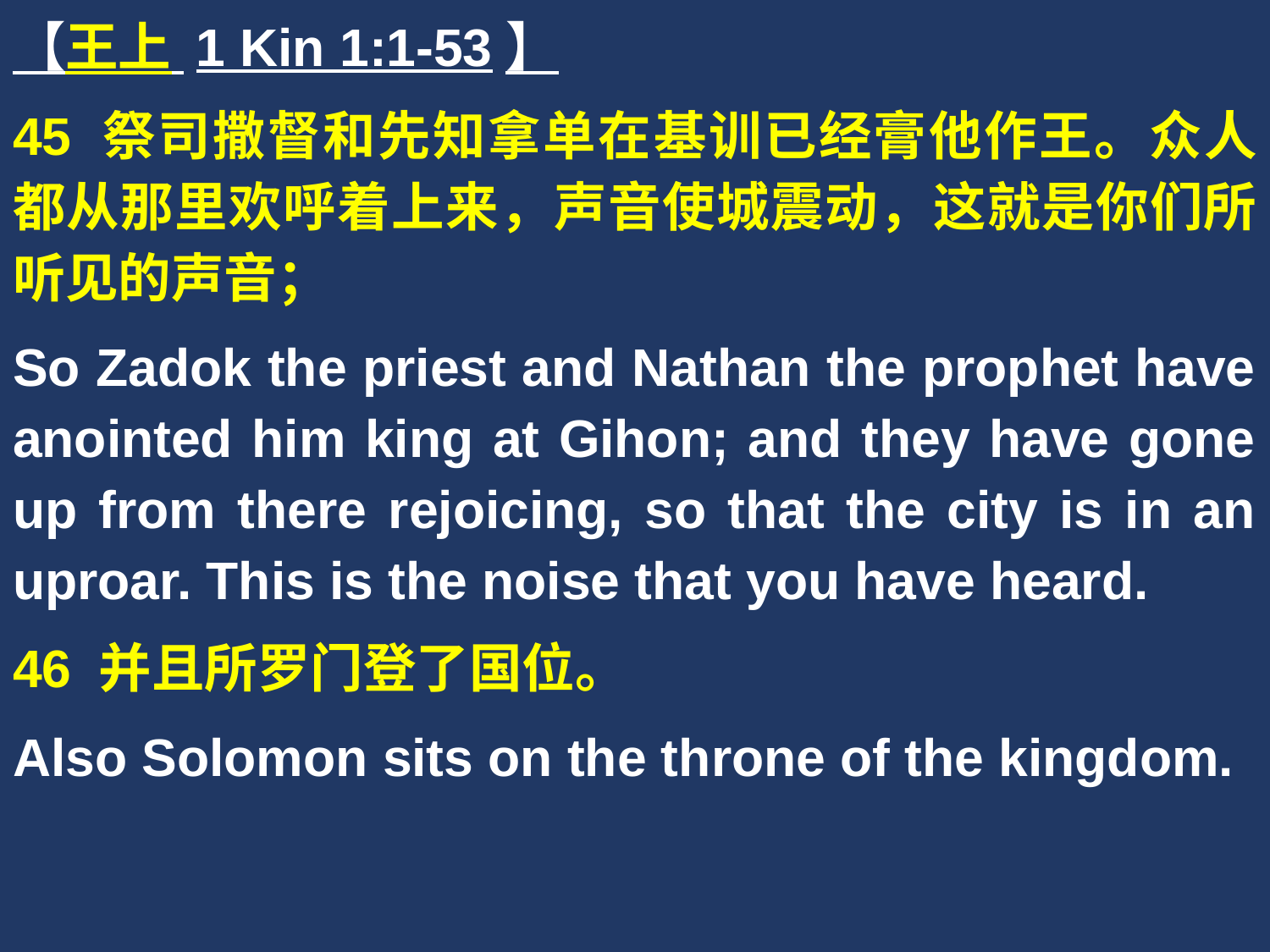

【王上 1 Kin 1:1-53】
45 祭司撒督和先知拿单在基训已经膏他作王。众人都从那里欢呼着上来，声音使城震动，这就是你们所听见的声音；
So Zadok the priest and Nathan the prophet have anointed him king at Gihon; and they have gone up from there rejoicing, so that the city is in an uproar. This is the noise that you have heard.
46 并且所罗门登了国位。
Also Solomon sits on the throne of the kingdom.